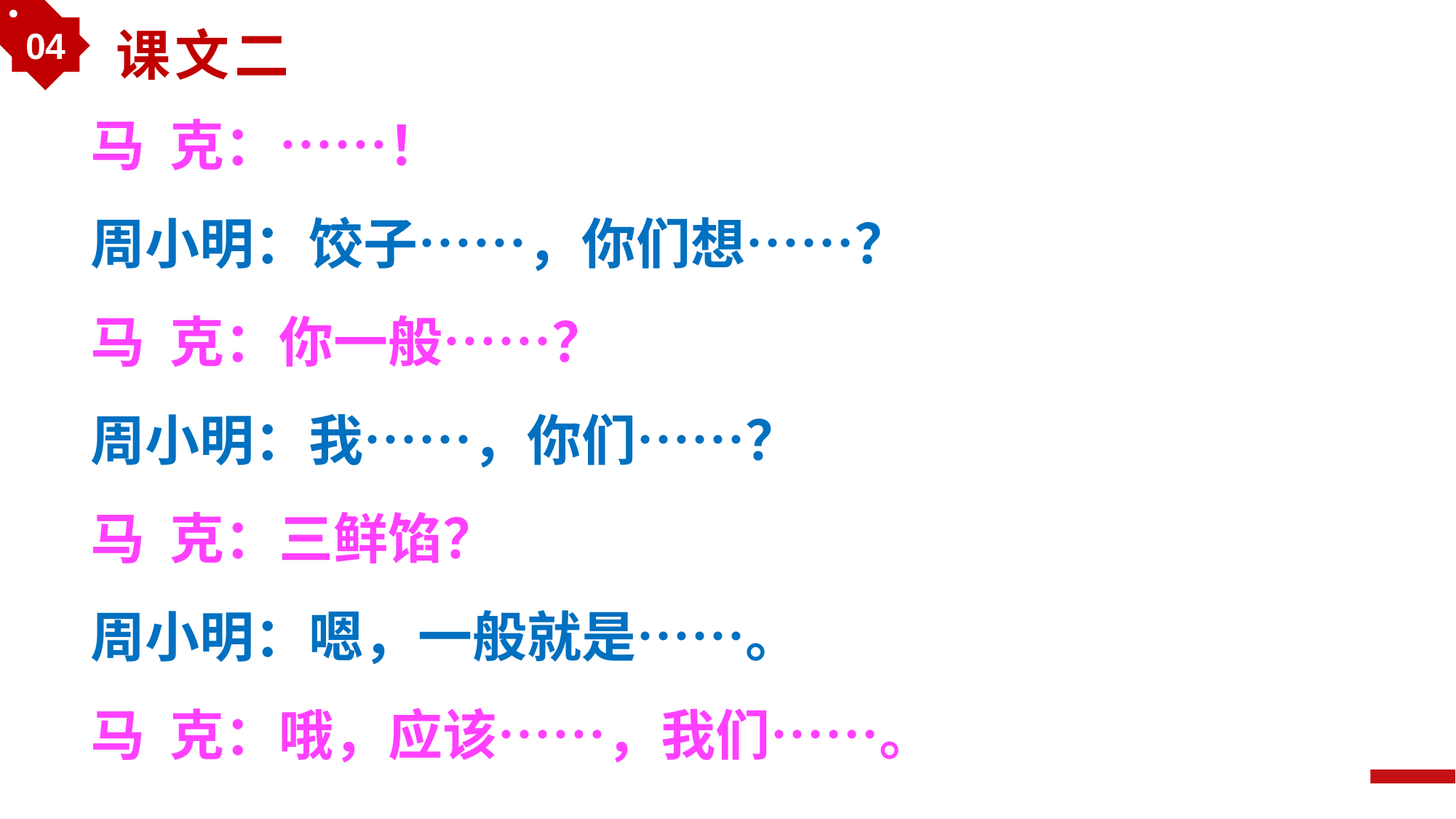

04
课文二
马  克：……！
周小明：饺子……，你们想……？
马  克：你一般……？
周小明：我……，你们……？
马  克：三鲜馅？
周小明：嗯，一般就是……。
马  克：哦，应该……，我们……。